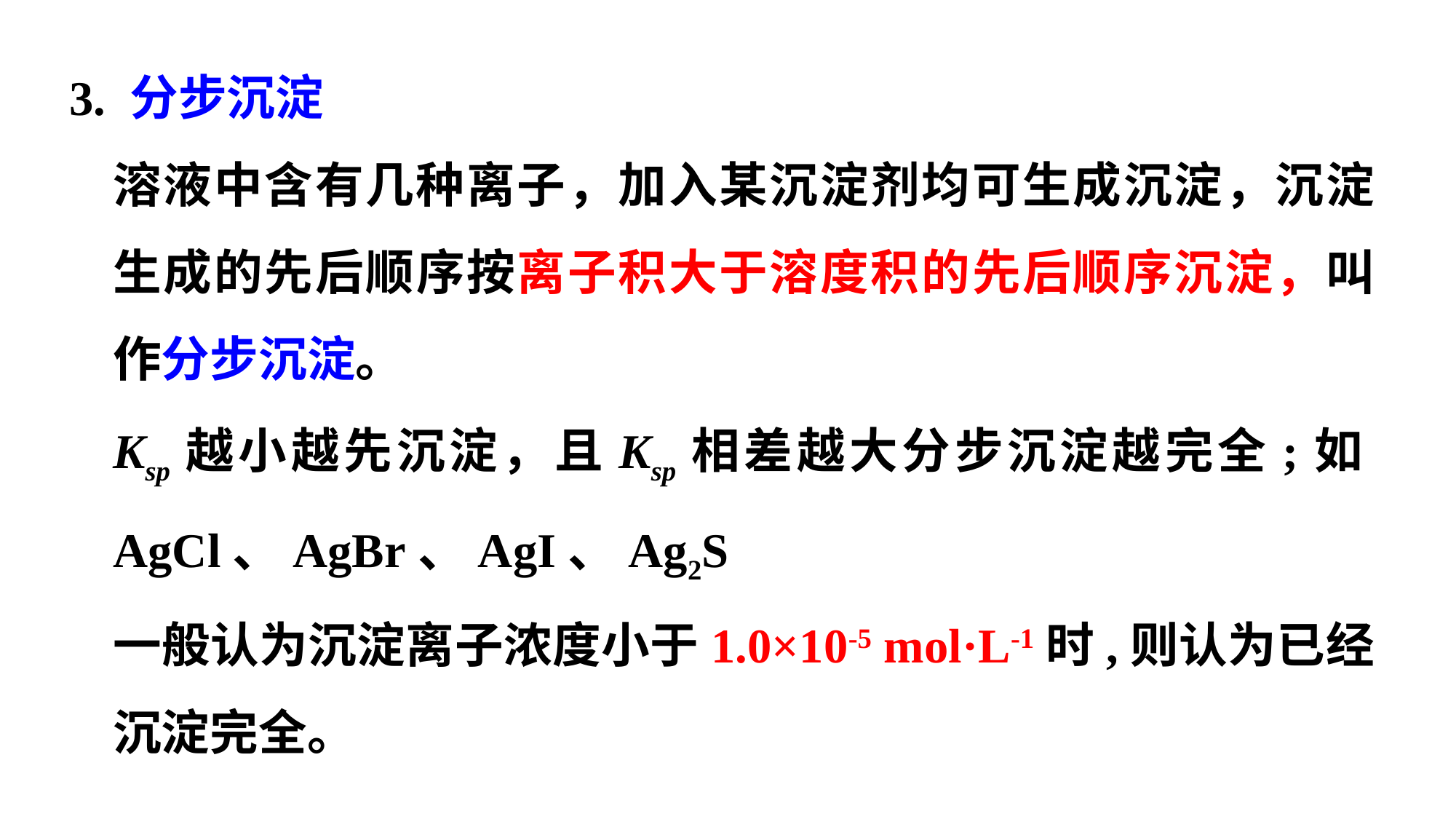

3. 分步沉淀
溶液中含有几种离子，加入某沉淀剂均可生成沉淀，沉淀生成的先后顺序按离子积大于溶度积的先后顺序沉淀，叫作分步沉淀。
Ksp越小越先沉淀，且Ksp相差越大分步沉淀越完全;如AgCl、AgBr、AgI、Ag2S
一般认为沉淀离子浓度小于1.0×10-5 mol·L-1时,则认为已经沉淀完全。